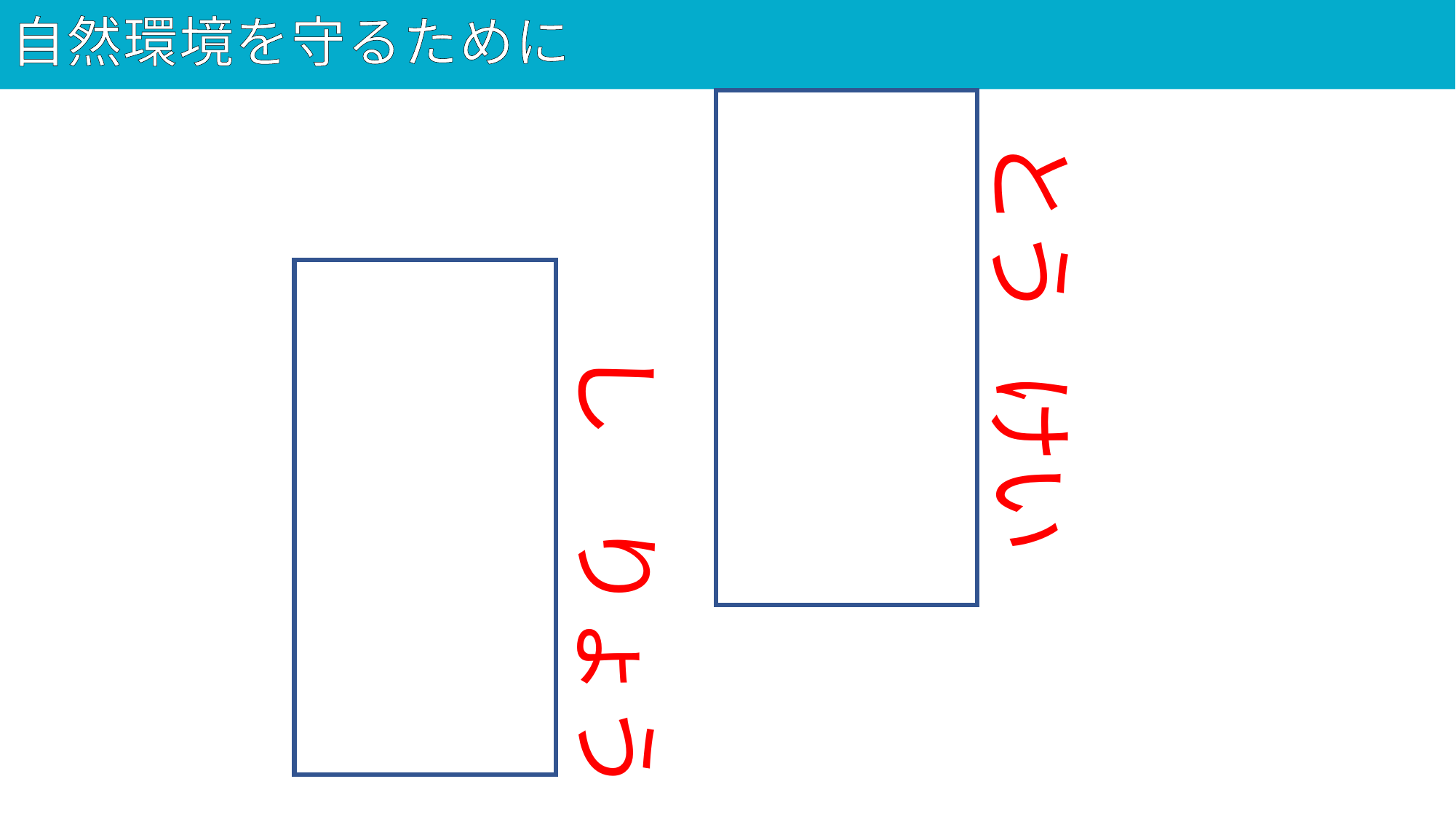

# 自然環境を守るために
43
統計

とう
資料

し
けい
りょう